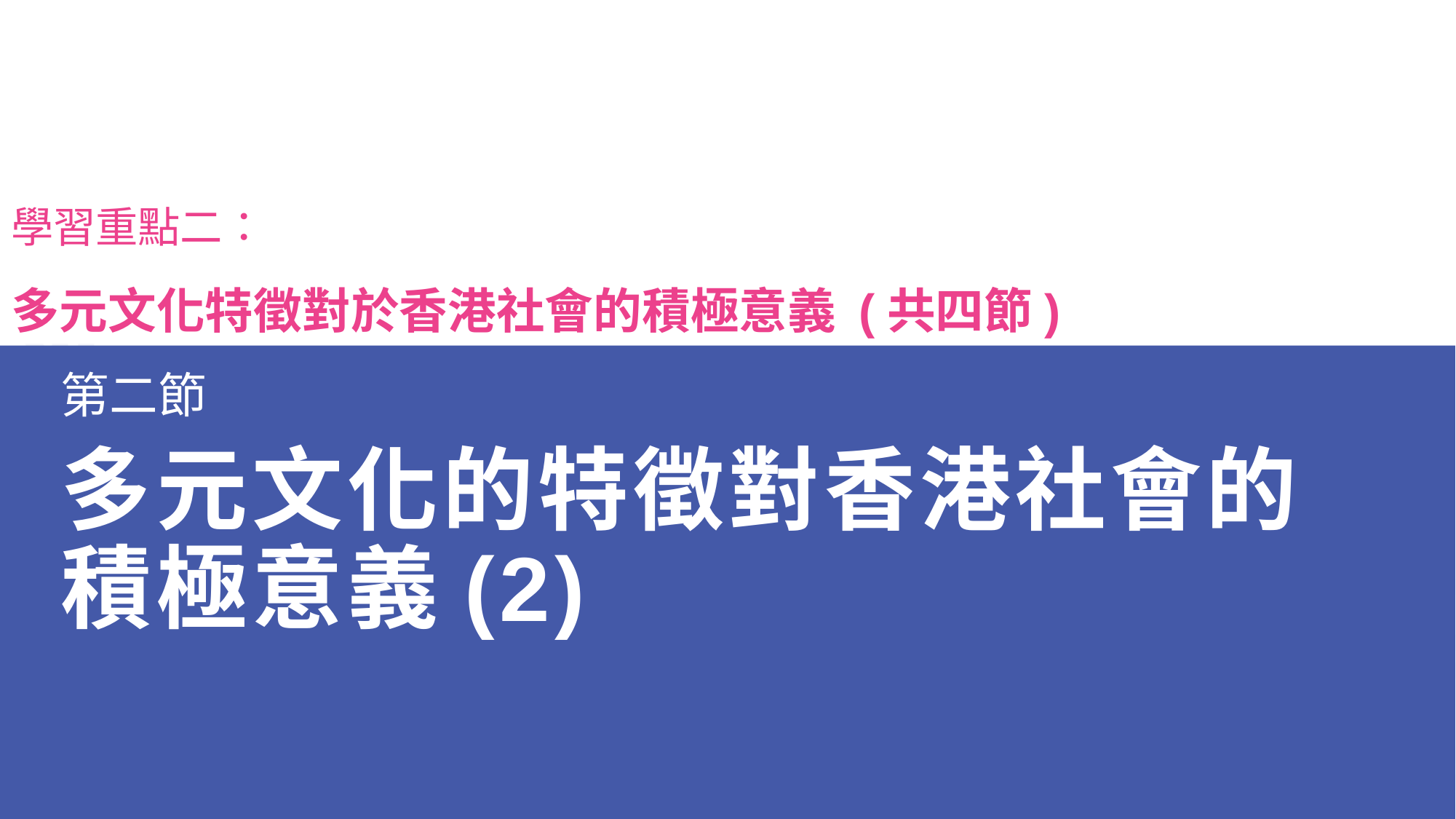

學習重點二：
多元文化特徵對於香港社會的積極意義 (共四節)
第二節
多元文化的特徵對香港社會的積極意義(2)